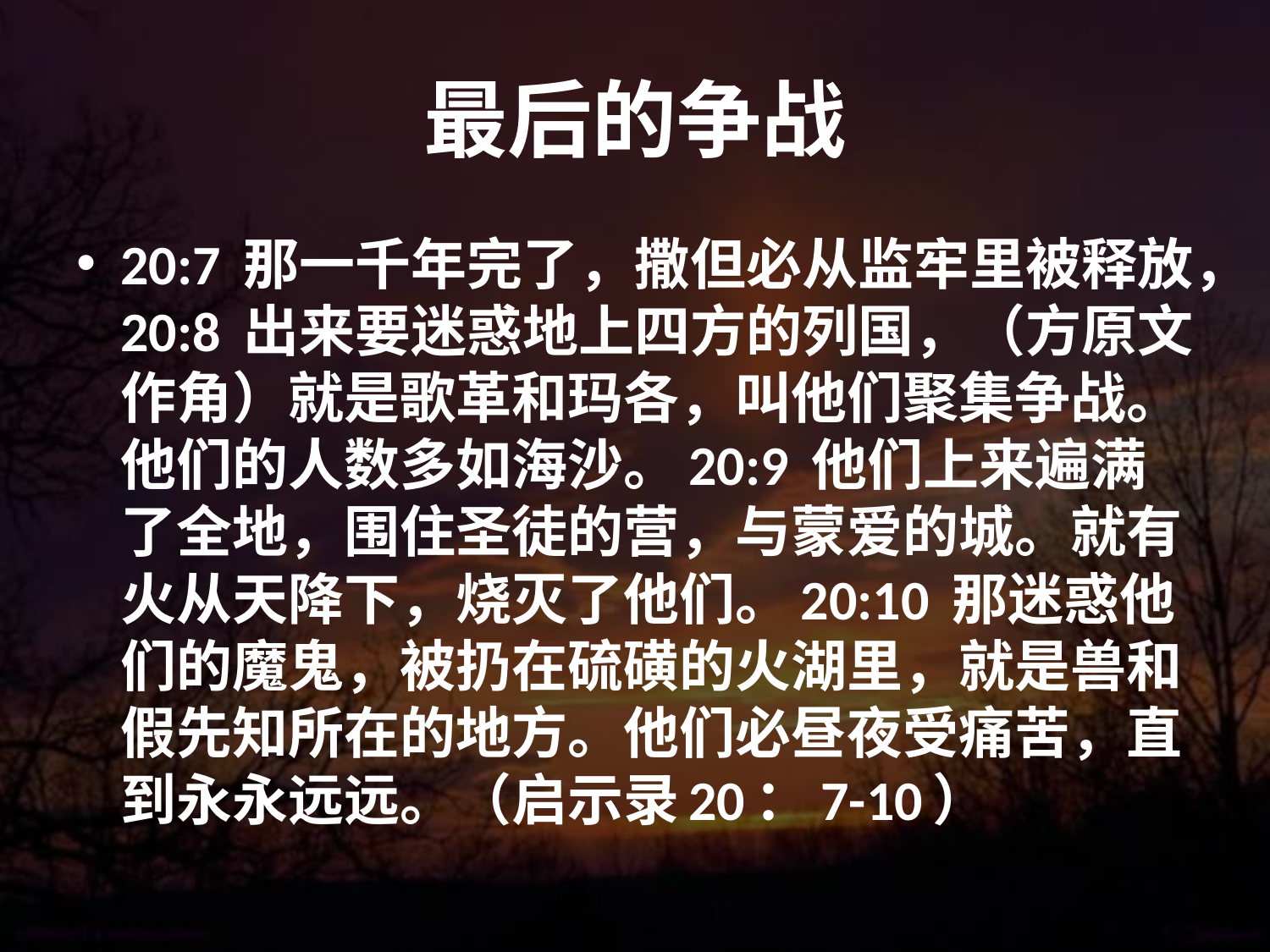

# 最后的争战
20:7 那一千年完了，撒但必从监牢里被释放，20:8 出来要迷惑地上四方的列国，（方原文作角）就是歌革和玛各，叫他们聚集争战。他们的人数多如海沙。20:9 他们上来遍满了全地，围住圣徒的营，与蒙爱的城。就有火从天降下，烧灭了他们。20:10 那迷惑他们的魔鬼，被扔在硫磺的火湖里，就是兽和假先知所在的地方。他们必昼夜受痛苦，直到永永远远。（启示录20：7-10）